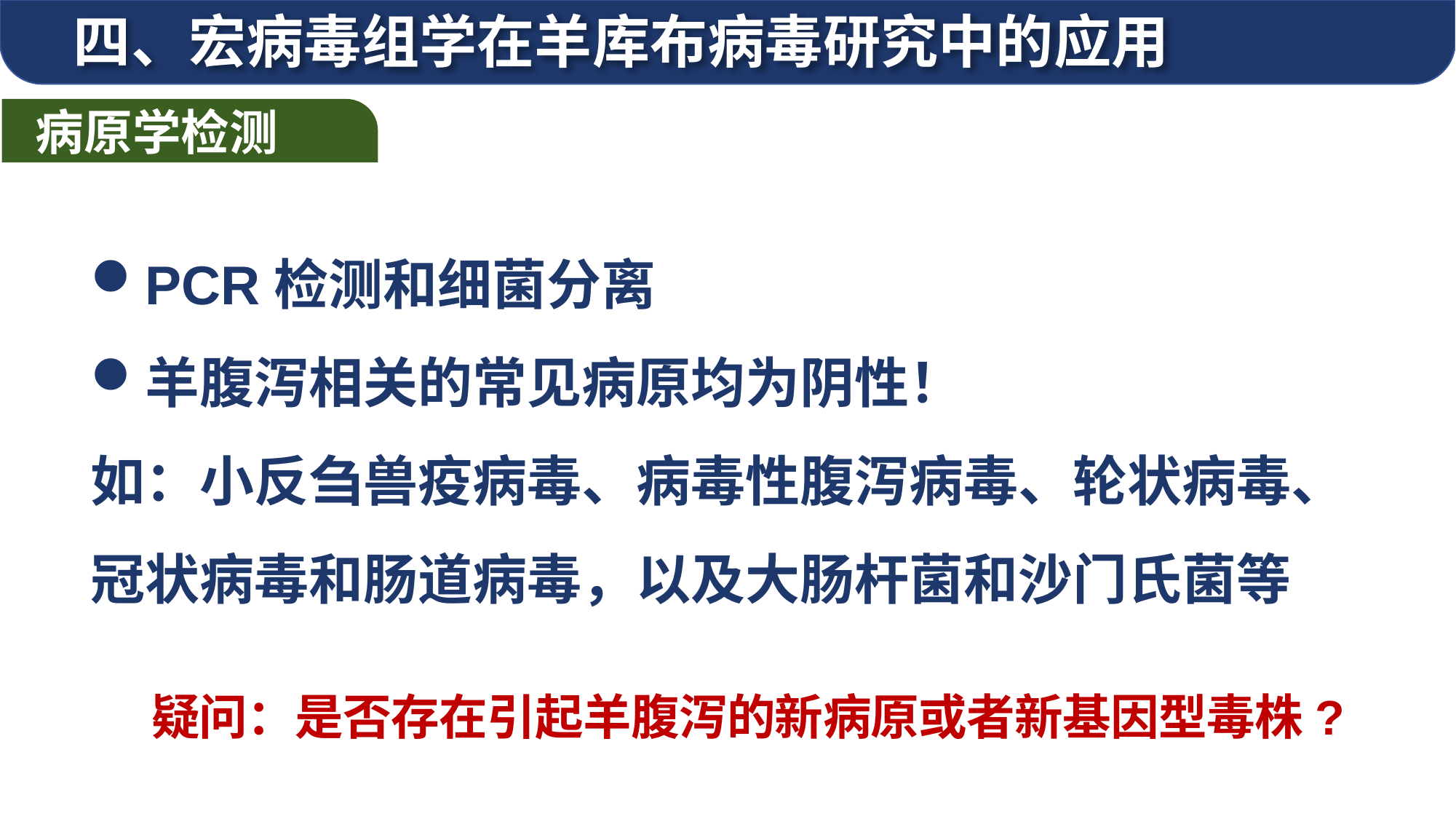

四、宏病毒组学在羊库布病毒研究中的应用
 病原学检测
PCR检测和细菌分离
羊腹泻相关的常见病原均为阴性！
如：小反刍兽疫病毒、病毒性腹泻病毒、轮状病毒、冠状病毒和肠道病毒，以及大肠杆菌和沙门氏菌等
疑问：是否存在引起羊腹泻的新病原或者新基因型毒株?